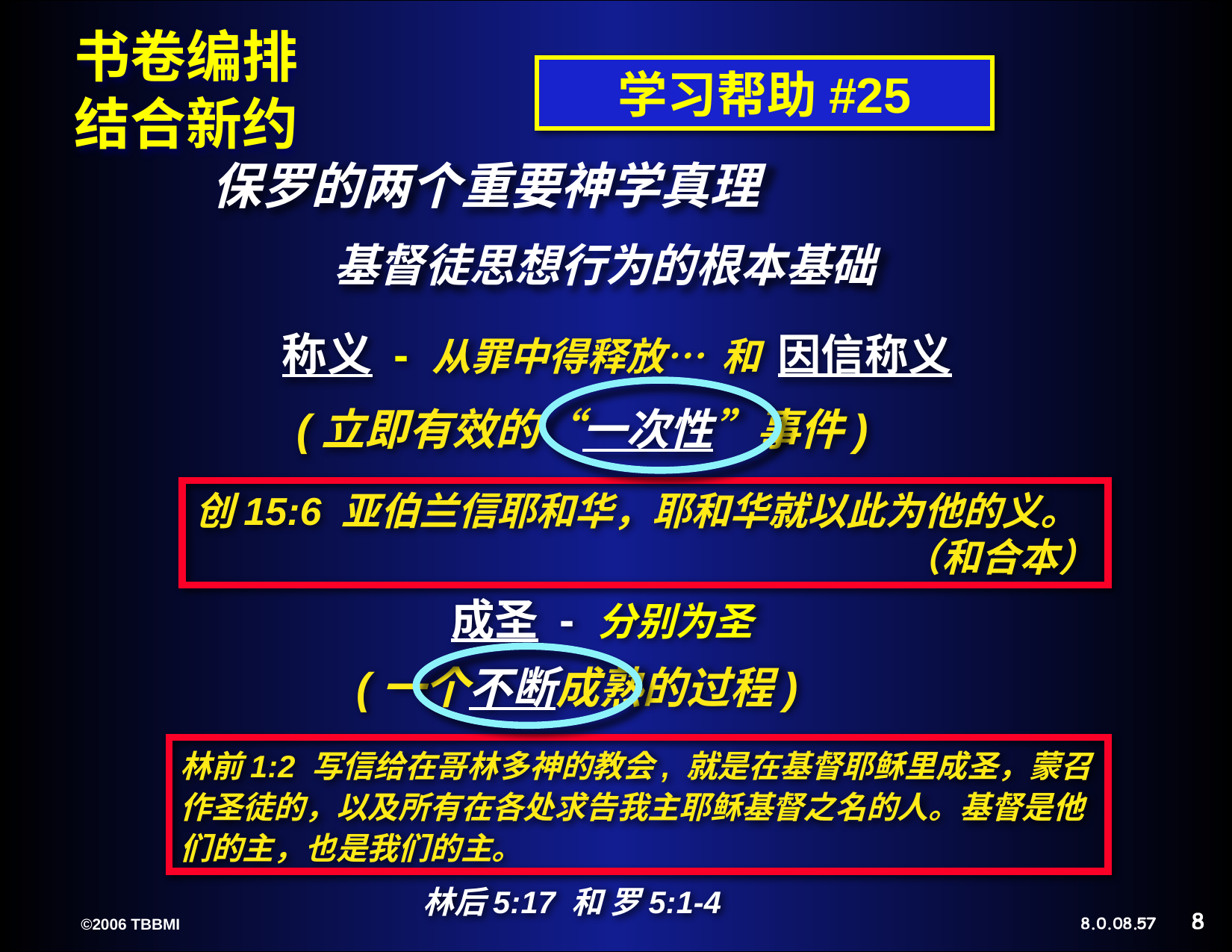

学习帮助#25
保罗的两个重要神学真理
基督徒思想行为的根本基础
称义 - 从罪中得释放…  和  因信称义

(立即有效的“一次性”事件)

创15:6 亚伯兰信耶和华，耶和华就以此为他的义。             （和合本）
成圣 - 分别为圣

(一个不断成熟的过程)
林前1:2 写信给在哥林多神的教会, 就是在基督耶稣里成圣，蒙召作圣徒的，以及所有在各处求告我主耶稣基督之名的人。基督是他们的主，也是我们的主。

林后5:17 和 罗5:1-4
8

57